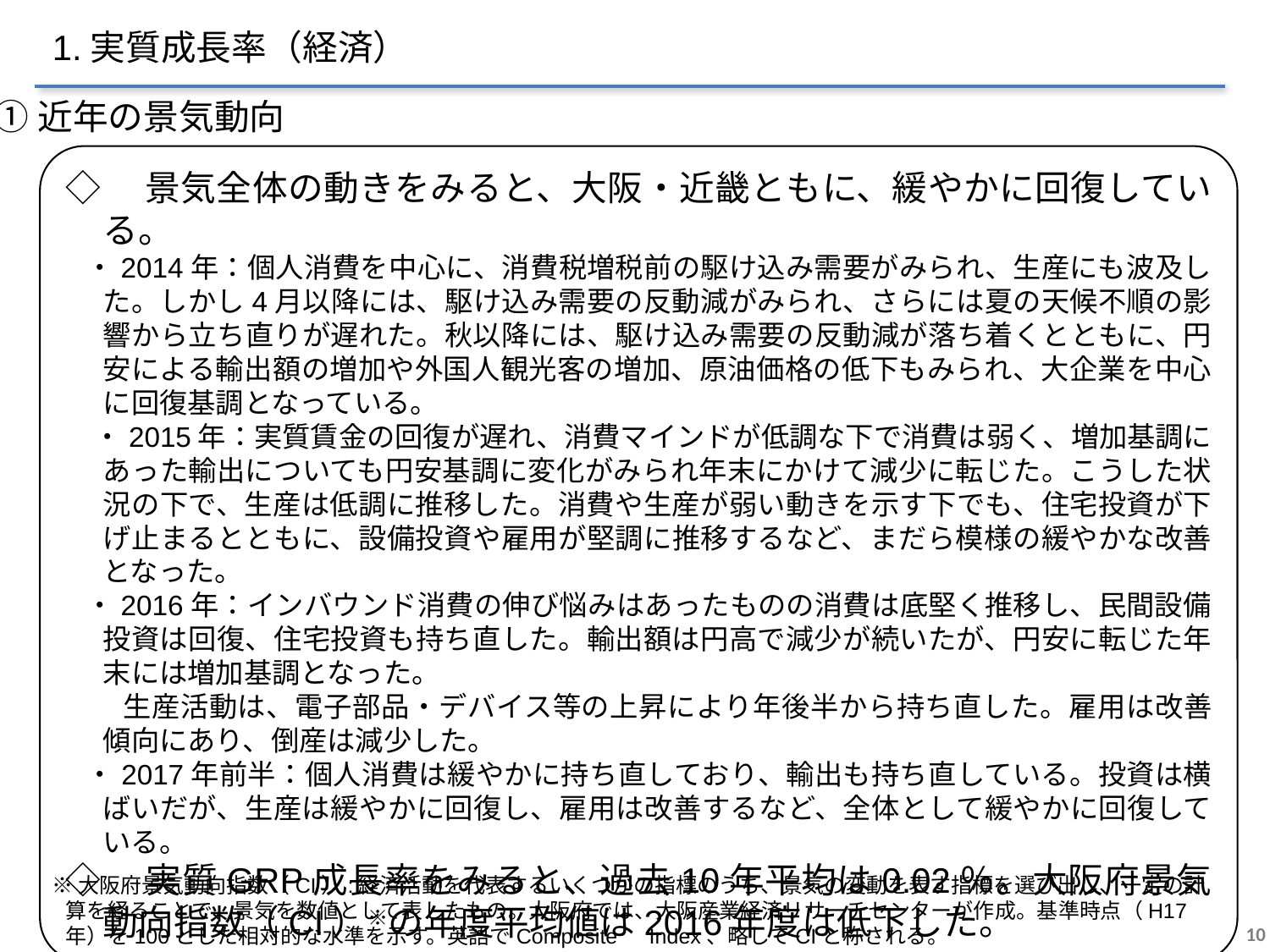

1.実質成長率（経済）
①近年の景気動向
◇　景気全体の動きをみると、大阪・近畿ともに、緩やかに回復している。
  ・2014年：個人消費を中心に、消費税増税前の駆け込み需要がみられ、生産にも波及した。しかし4月以降には、駆け込み需要の反動減がみられ、さらには夏の天候不順の影響から立ち直りが遅れた。秋以降には、駆け込み需要の反動減が落ち着くとともに、円安による輸出額の増加や外国人観光客の増加、原油価格の低下もみられ、大企業を中心に回復基調となっている。
　・2015年：実質賃金の回復が遅れ、消費マインドが低調な下で消費は弱く、増加基調にあった輸出についても円安基調に変化がみられ年末にかけて減少に転じた。こうした状況の下で、生産は低調に推移した。消費や生産が弱い動きを示す下でも、住宅投資が下げ止まるとともに、設備投資や雇用が堅調に推移するなど、まだら模様の緩やかな改善となった。
  ・2016年：インバウンド消費の伸び悩みはあったものの消費は底堅く推移し、民間設備投資は回復、住宅投資も持ち直した。輸出額は円高で減少が続いたが、円安に転じた年末には増加基調となった。
　　生産活動は、電子部品・デバイス等の上昇により年後半から持ち直した。雇用は改善傾向にあり、倒産は減少した。
  ・2017年前半：個人消費は緩やかに持ち直しており、輸出も持ち直している。投資は横ばいだが、生産は緩やかに回復し、雇用は改善するなど、全体として緩やかに回復している。
◇　実質GRP成長率をみると、過去10年平均は0.02％。大阪府景気動向指数（CI）※の年度平均値は2016年度は低下した。
※大阪府景気動向指数（CI）:経済活動を代表するいくつかの指標のうち、景気の変動を表す指標を選び出し、一定の計算を経ることで、景気を数値として表したもの。大阪府では、大阪産業経済リサーチセンターが作成。基準時点（H17年）を100とした相対的な水準を示す。英語でComposite　Index、略してCIと称される。
10